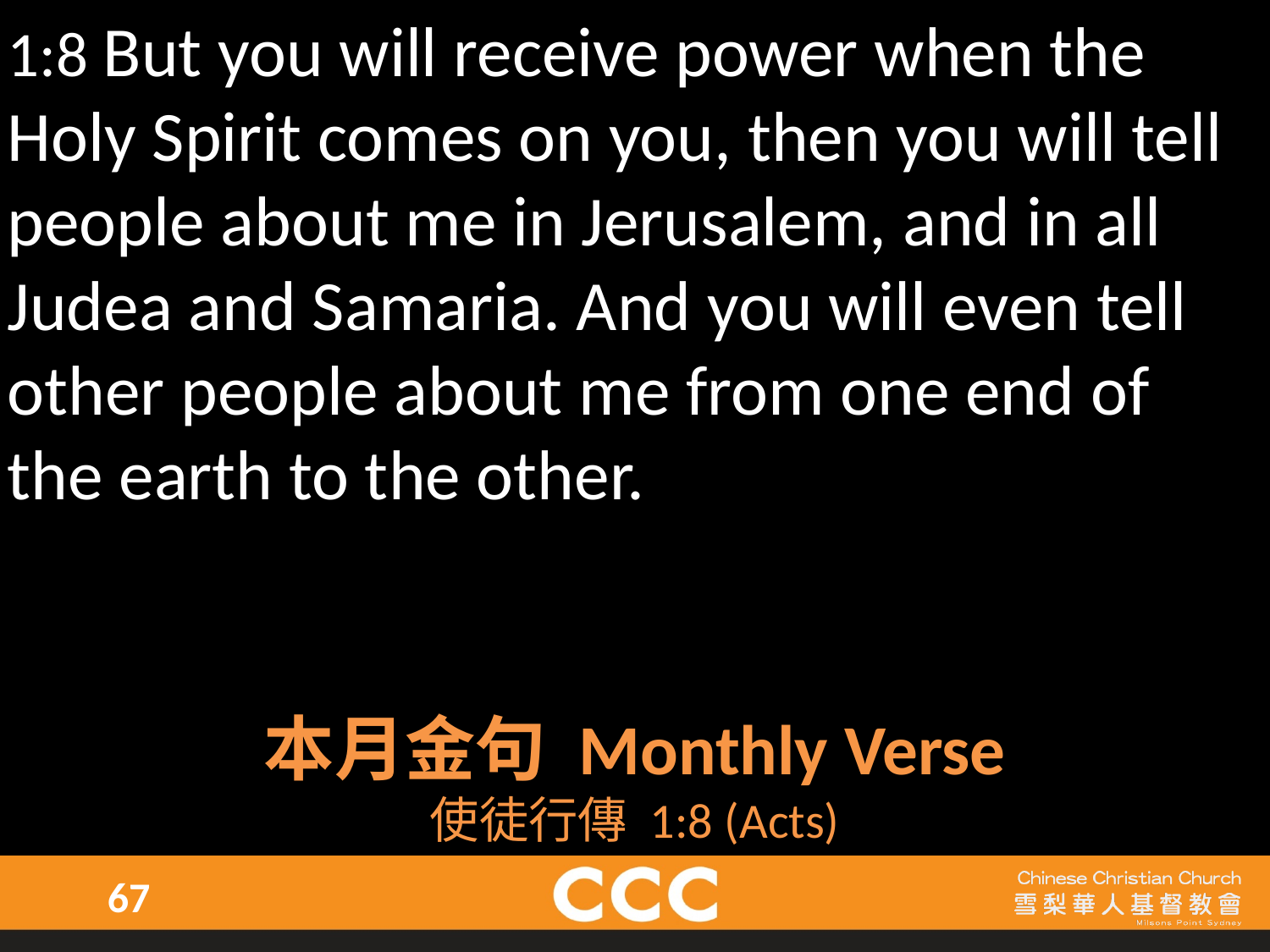

1:8 But you will receive power when the Holy Spirit comes on you, then you will tell people about me in Jerusalem, and in all Judea and Samaria. And you will even tell other people about me from one end of the earth to the other.
本月金句 Monthly Verse
使徒行傳 1:8 (Acts)
67